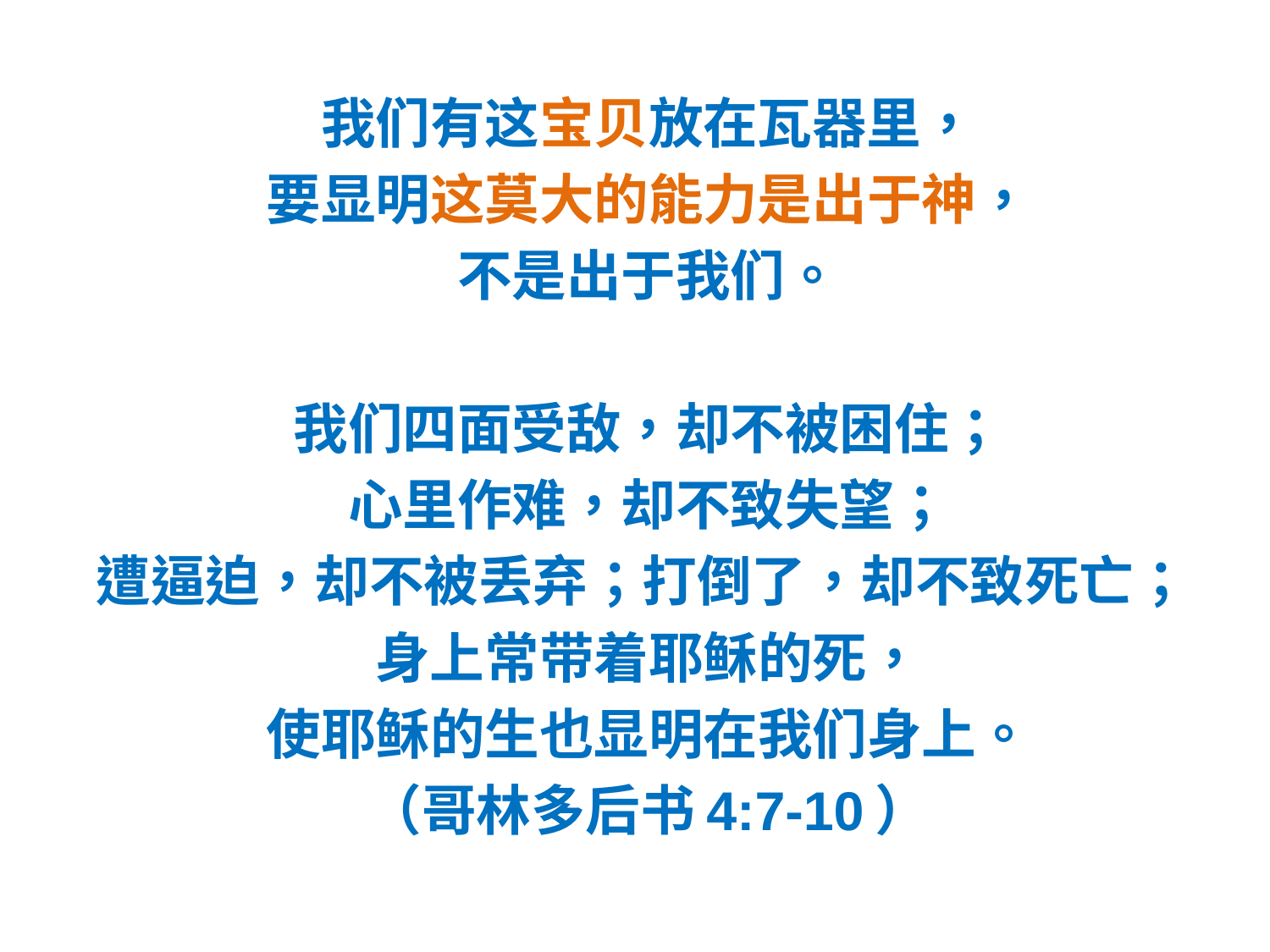

#
我们有这宝贝放在瓦器里，
要显明这莫大的能力是出于神，
不是出于我们。

我们四面受敌，却不被困住；
心里作难，却不致失望；
遭逼迫，却不被丢弃；打倒了，却不致死亡；
身上常带着耶稣的死，
使耶稣的生也显明在我们身上。
（哥林多后书4:7-10）